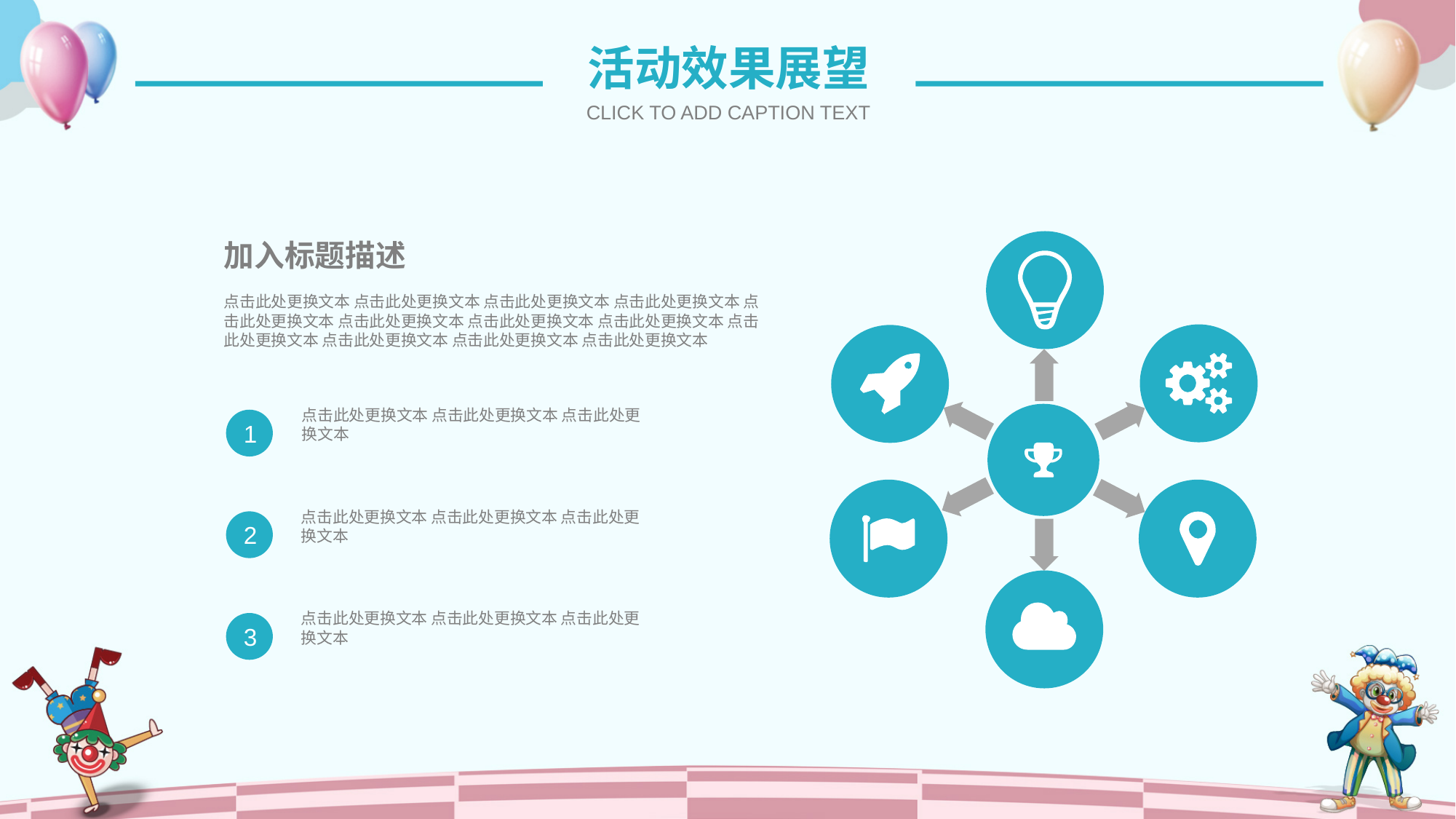

活动效果展望

CLICK TO ADD CAPTION TEXT
加入标题描述

点击此处更换文本 点击此处更换文本 点击此处更换文本 点击此处更换文本 点击此处更换文本 点击此处更换文本 点击此处更换文本 点击此处更换文本 点击此处更换文本 点击此处更换文本 点击此处更换文本 点击此处更换文本

点击此处更换文本 点击此处更换文本 点击此处更换文本
1
点击此处更换文本 点击此处更换文本 点击此处更换文本
2
点击此处更换文本 点击此处更换文本 点击此处更换文本
3